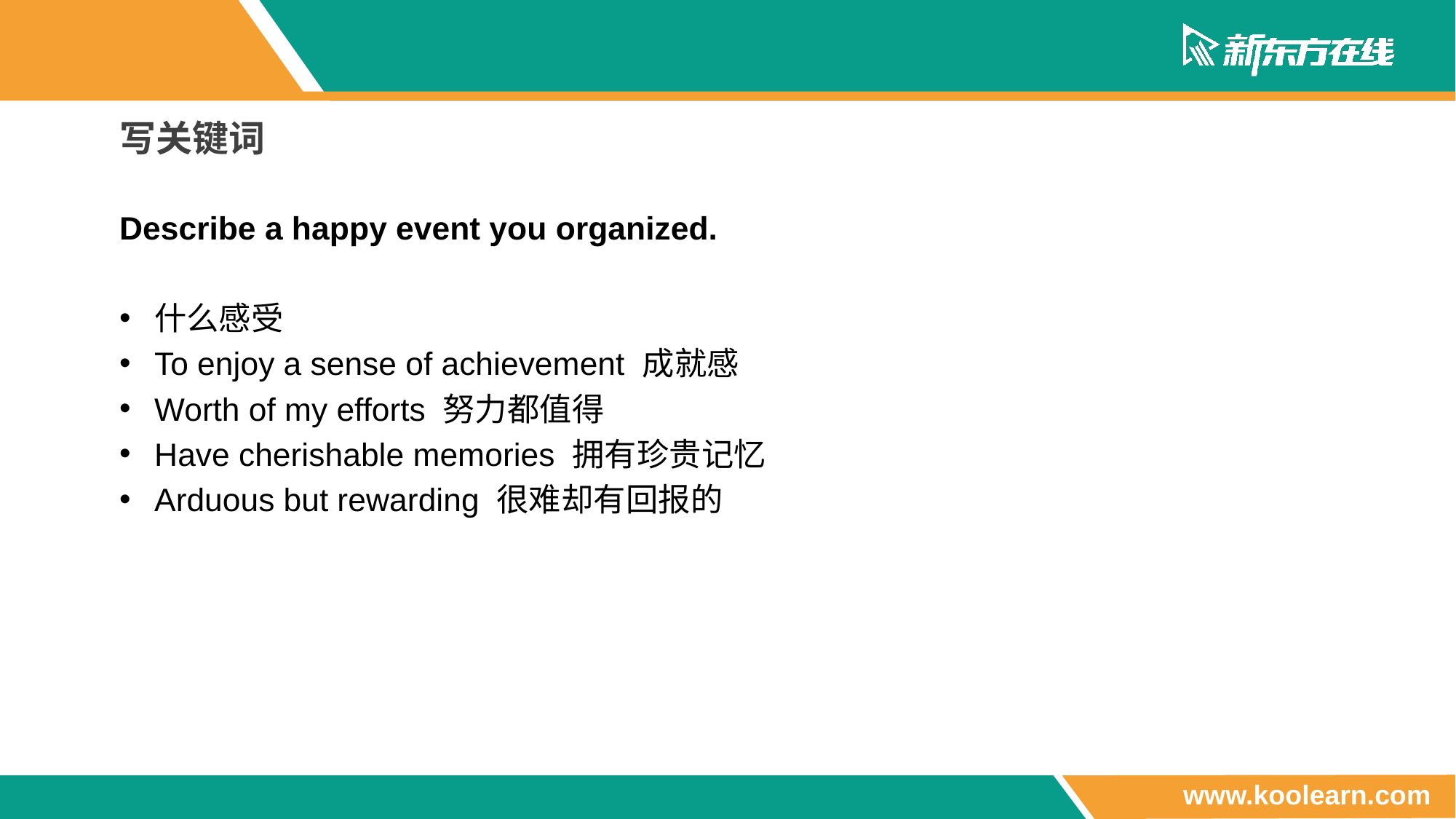

写关键词

Describe a happy event you organized.

什么感受
To enjoy a sense of achievement 成就感
Worth of my efforts 努力都值得
Have cherishable memories 拥有珍贵记忆
Arduous but rewarding 很难却有回报的